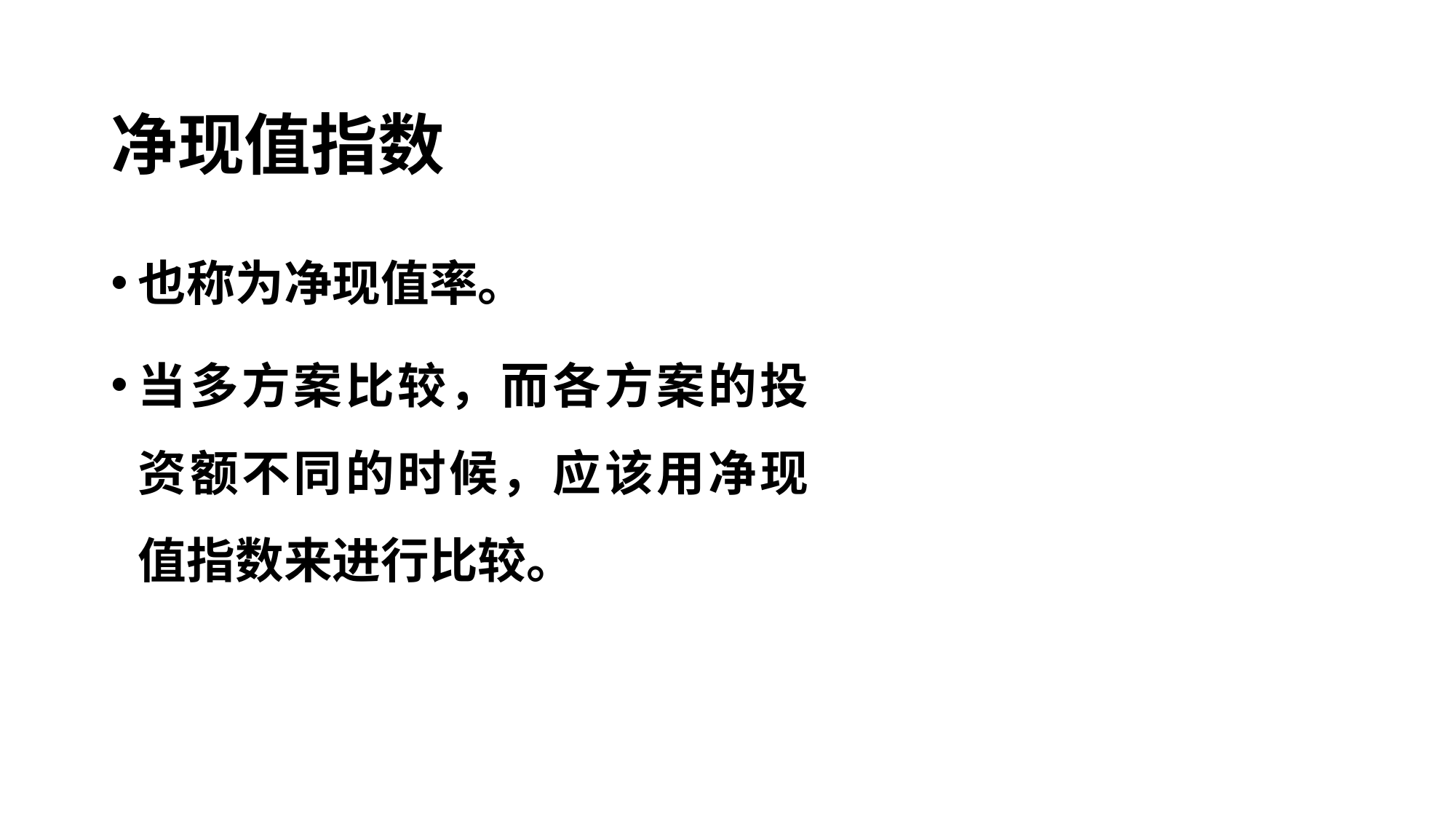

# 净现值指数
也称为净现值率。
当多方案比较，而各方案的投资额不同的时候，应该用净现值指数来进行比较。